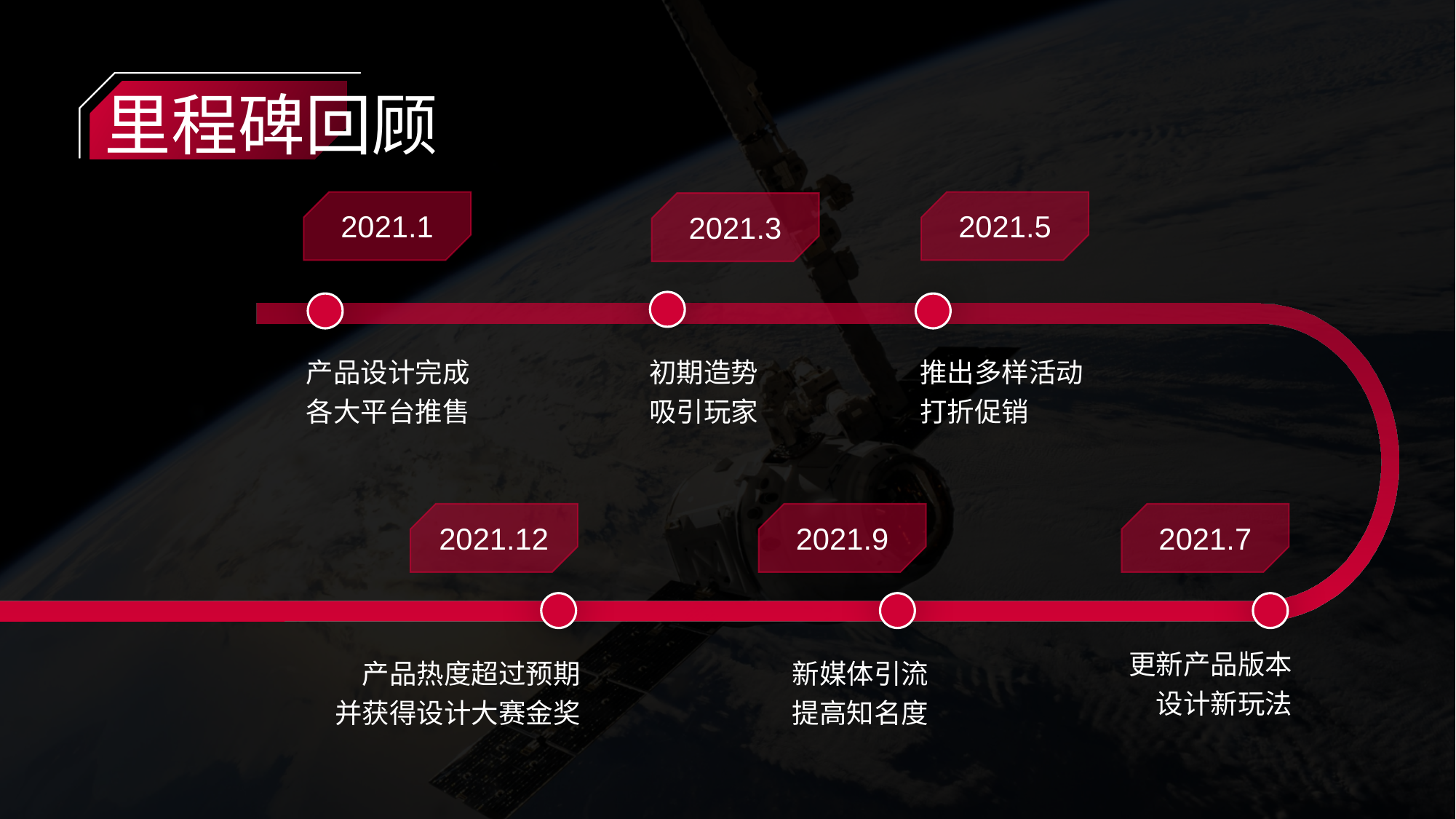

里程碑回顾

2021.1

2021.5

2021.3

产品设计完成
各大平台推售
初期造势
吸引玩家
推出多样活动
打折促销

2021.12

2021.9

2021.7

更新产品版本
设计新玩法
产品热度超过预期
并获得设计大赛金奖
新媒体引流
提高知名度